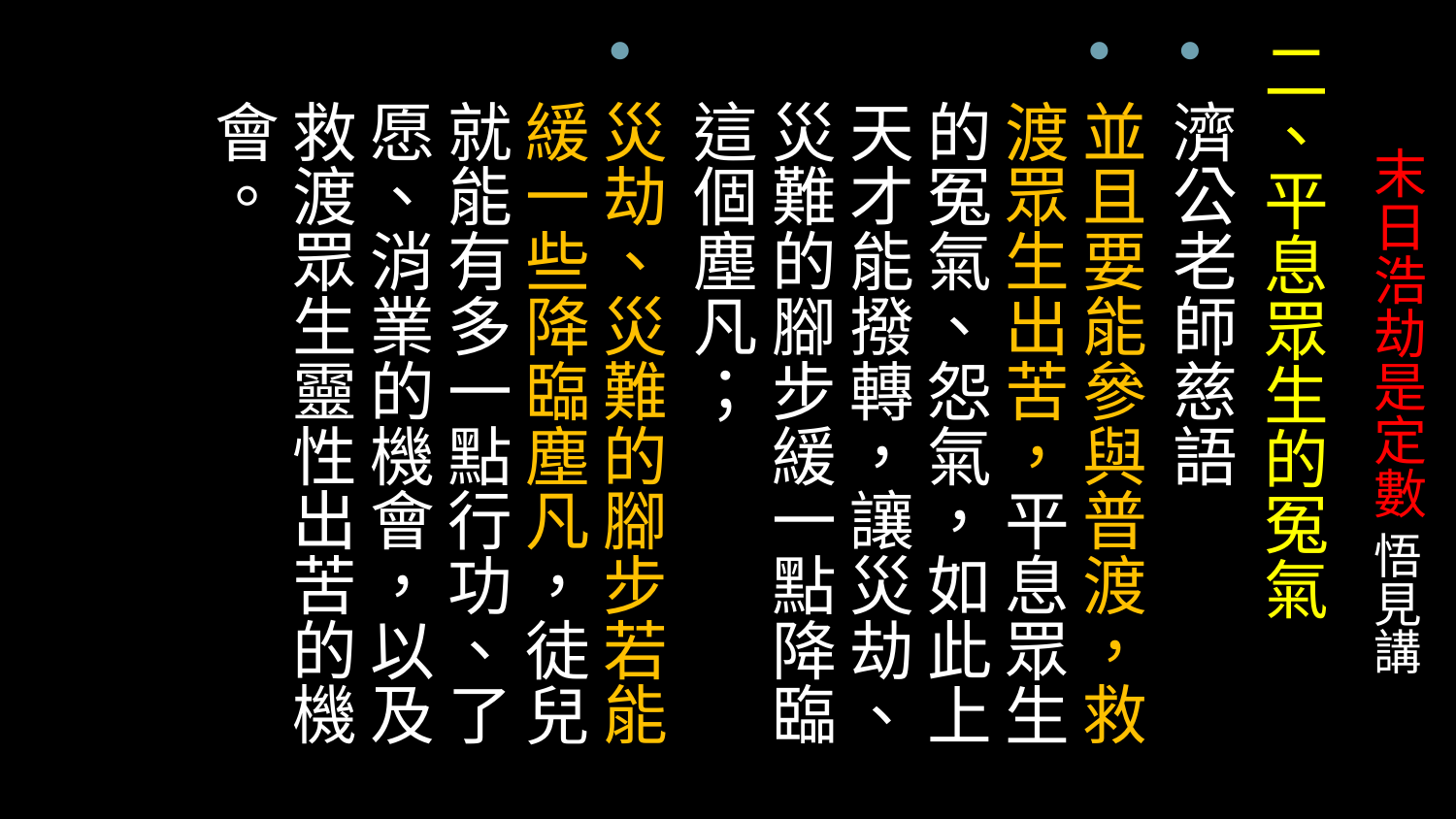

二、平息眾生的冤氣
濟公老師慈語
並且要能參與普渡，救渡眾生出苦，平息眾生的冤氣、怨氣，如此上天才能撥轉，讓災劫、災難的腳步緩一點降臨這個塵凡；
災劫、災難的腳步若能緩一些降臨塵凡，徒兒就能有多一點行功、了愿、消業的機會，以及救渡眾生靈性出苦的機會。

# 末日浩劫是定數 悟見講